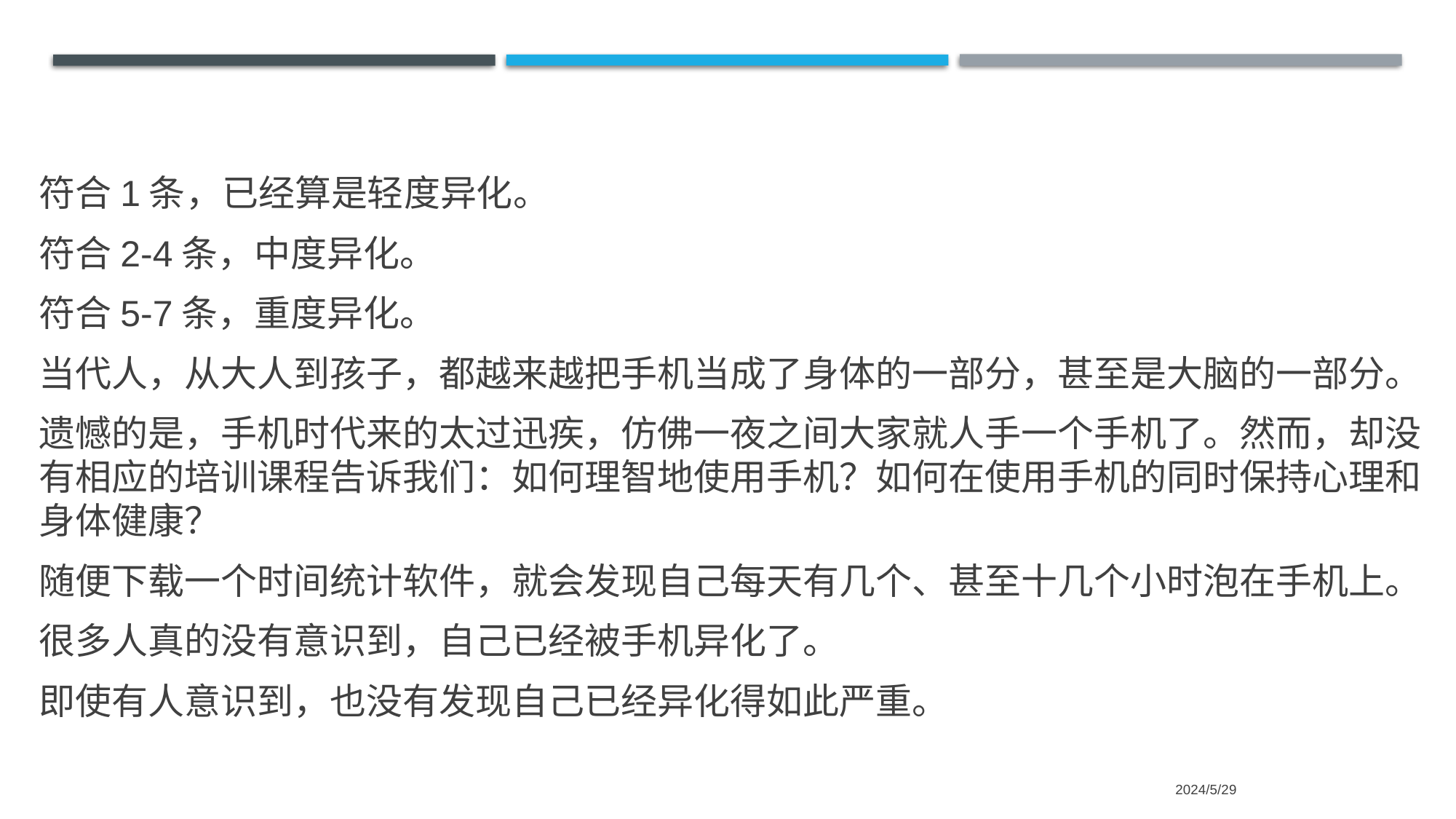

符合1条，已经算是轻度异化。
符合2-4条，中度异化。
符合5-7条，重度异化。
当代人，从大人到孩子，都越来越把手机当成了身体的一部分，甚至是大脑的一部分。
遗憾的是，手机时代来的太过迅疾，仿佛一夜之间大家就人手一个手机了。然而，却没有相应的培训课程告诉我们：如何理智地使用手机？如何在使用手机的同时保持心理和身体健康？
随便下载一个时间统计软件，就会发现自己每天有几个、甚至十几个小时泡在手机上。
很多人真的没有意识到，自己已经被手机异化了。
即使有人意识到，也没有发现自己已经异化得如此严重。
2024/5/29